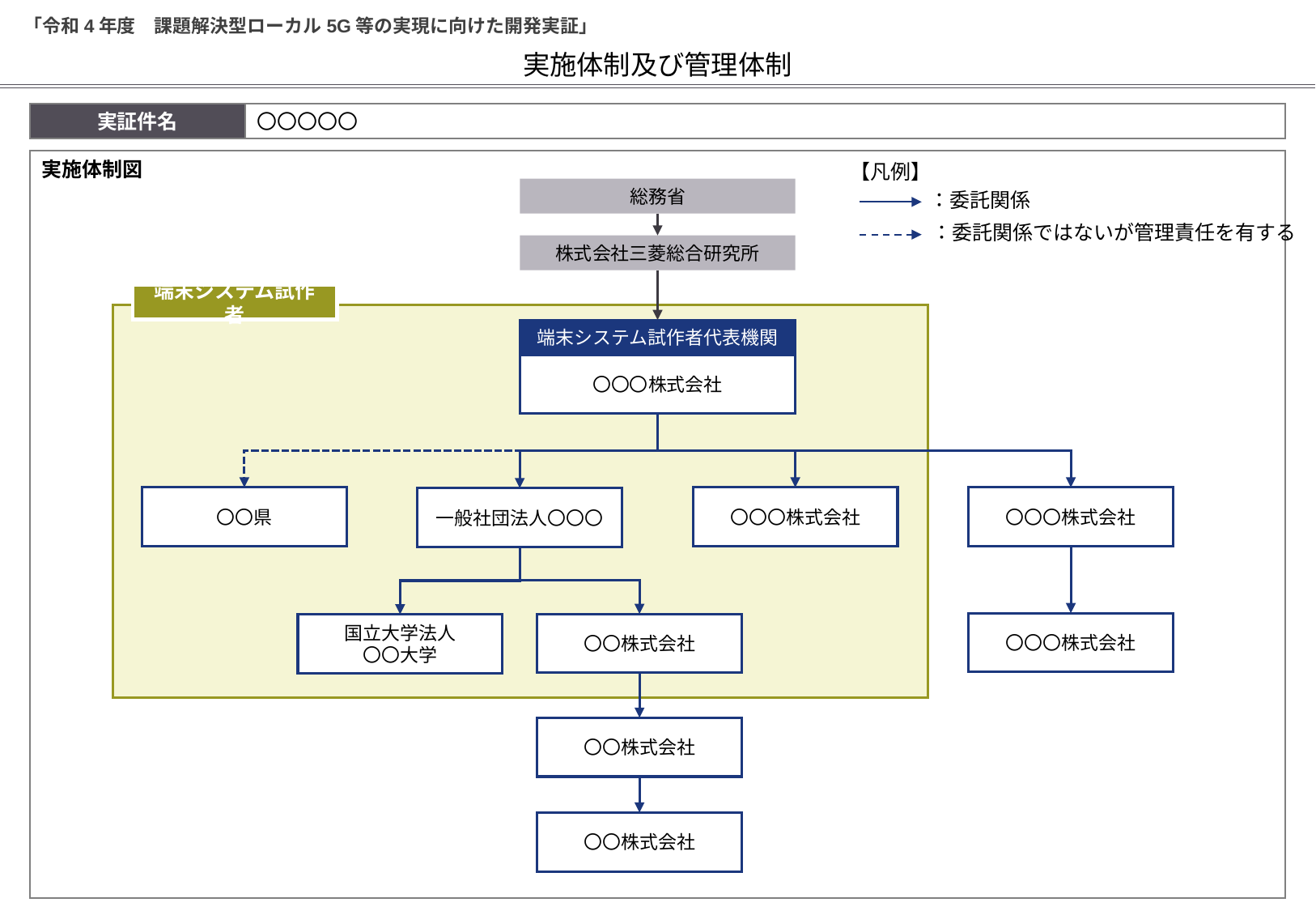

「令和4年度　課題解決型ローカル5G等の実現に向けた開発実証」
実施体制及び管理体制
実証件名
〇〇〇〇〇

実施体制図
【凡例】
総務省
：委託関係
：委託関係ではないが管理責任を有する
株式会社三菱総合研究所
端末システム試作者

端末システム試作者代表機関
〇〇〇株式会社
〇〇県
〇〇〇株式会社
〇〇〇株式会社
一般社団法人〇〇〇
〇〇〇株式会社
〇〇株式会社
国立大学法人
〇〇大学
〇〇株式会社
〇〇株式会社